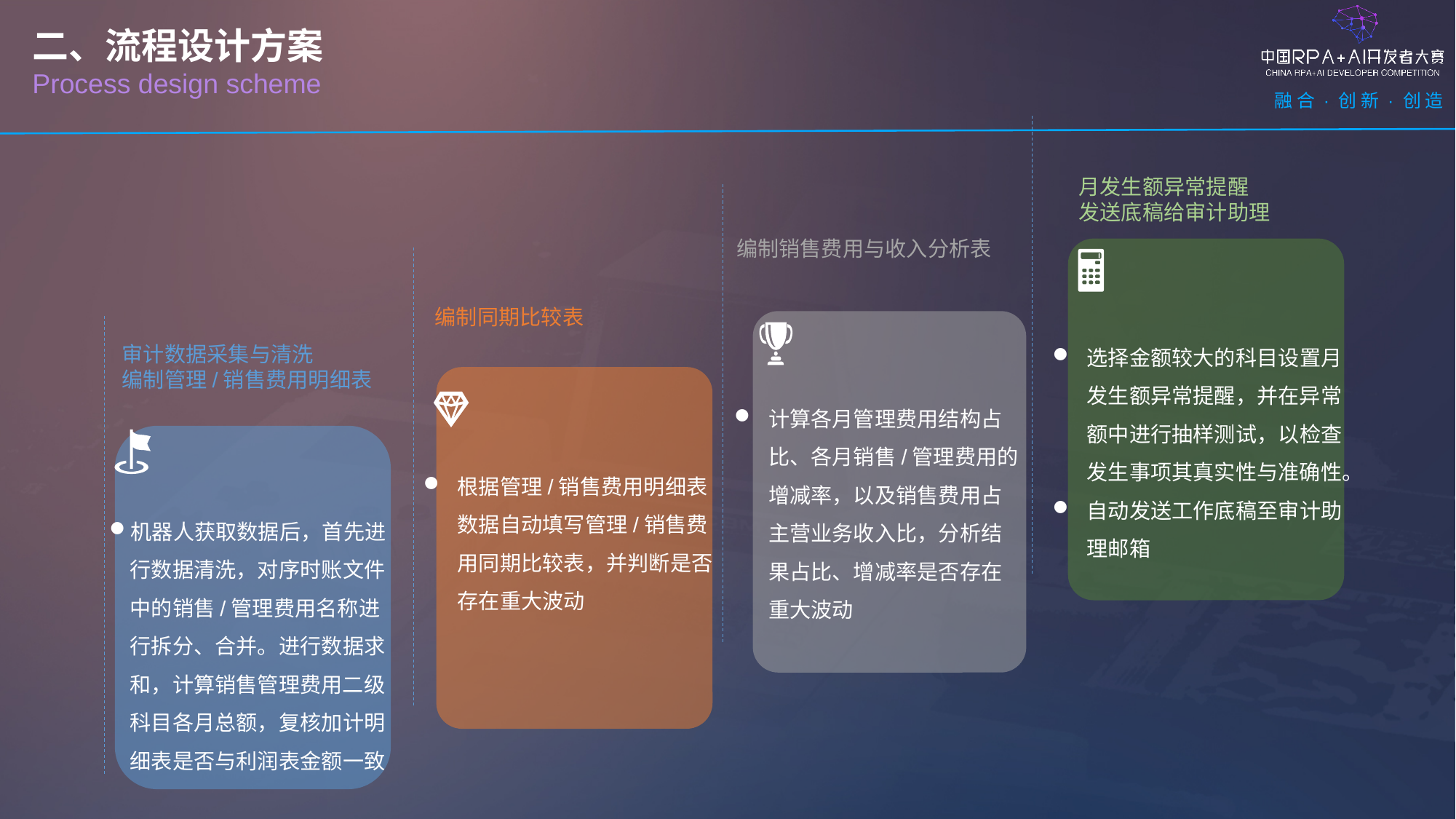

二、流程设计方案
Process design scheme

月发生额异常提醒
发送底稿给审计助理
编制销售费用与收入分析表

编制同期比较表

选择金额较大的科目设置月发生额异常提醒，并在异常额中进行抽样测试，以检查发生事项其真实性与准确性。
自动发送工作底稿至审计助理邮箱
审计数据采集与清洗
编制管理/销售费用明细表

计算各月管理费用结构占比、各月销售/管理费用的增减率，以及销售费用占主营业务收入比，分析结果占比、增减率是否存在重大波动

根据管理/销售费用明细表数据自动填写管理/销售费用同期比较表，并判断是否存在重大波动
机器人获取数据后，首先进行数据清洗，对序时账文件中的销售/管理费用名称进行拆分、合并。进行数据求和，计算销售管理费用二级科目各月总额，复核加计明细表是否与利润表金额一致